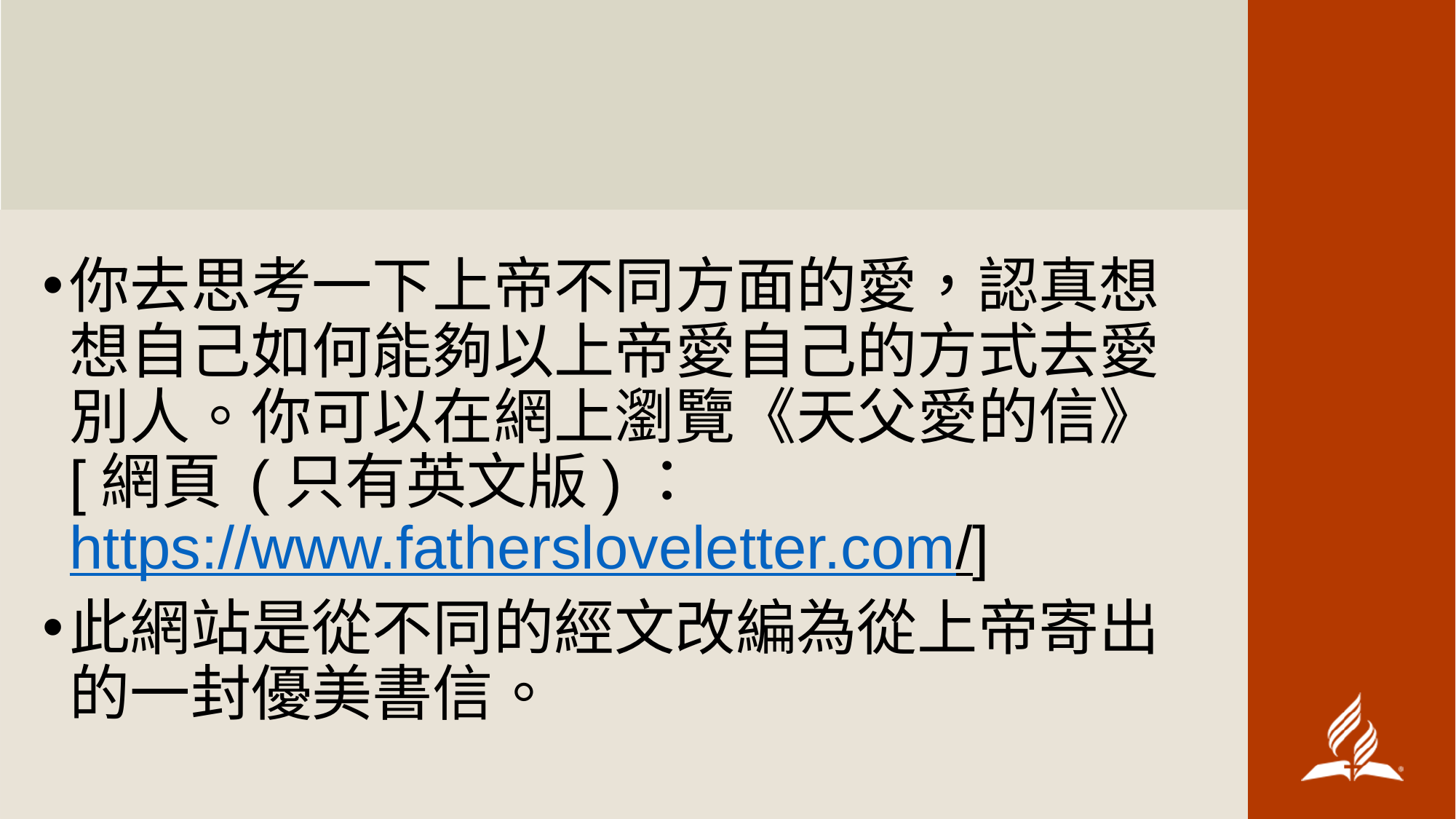

你去思考一下上帝不同方面的愛，認真想想自己如何能夠以上帝愛自己的方式去愛別人。你可以在網上瀏覽《天父愛的信》[網頁 (只有英文版)：https://www.fathersloveletter.com/]
此網站是從不同的經文改編為從上帝寄出的一封優美書信。